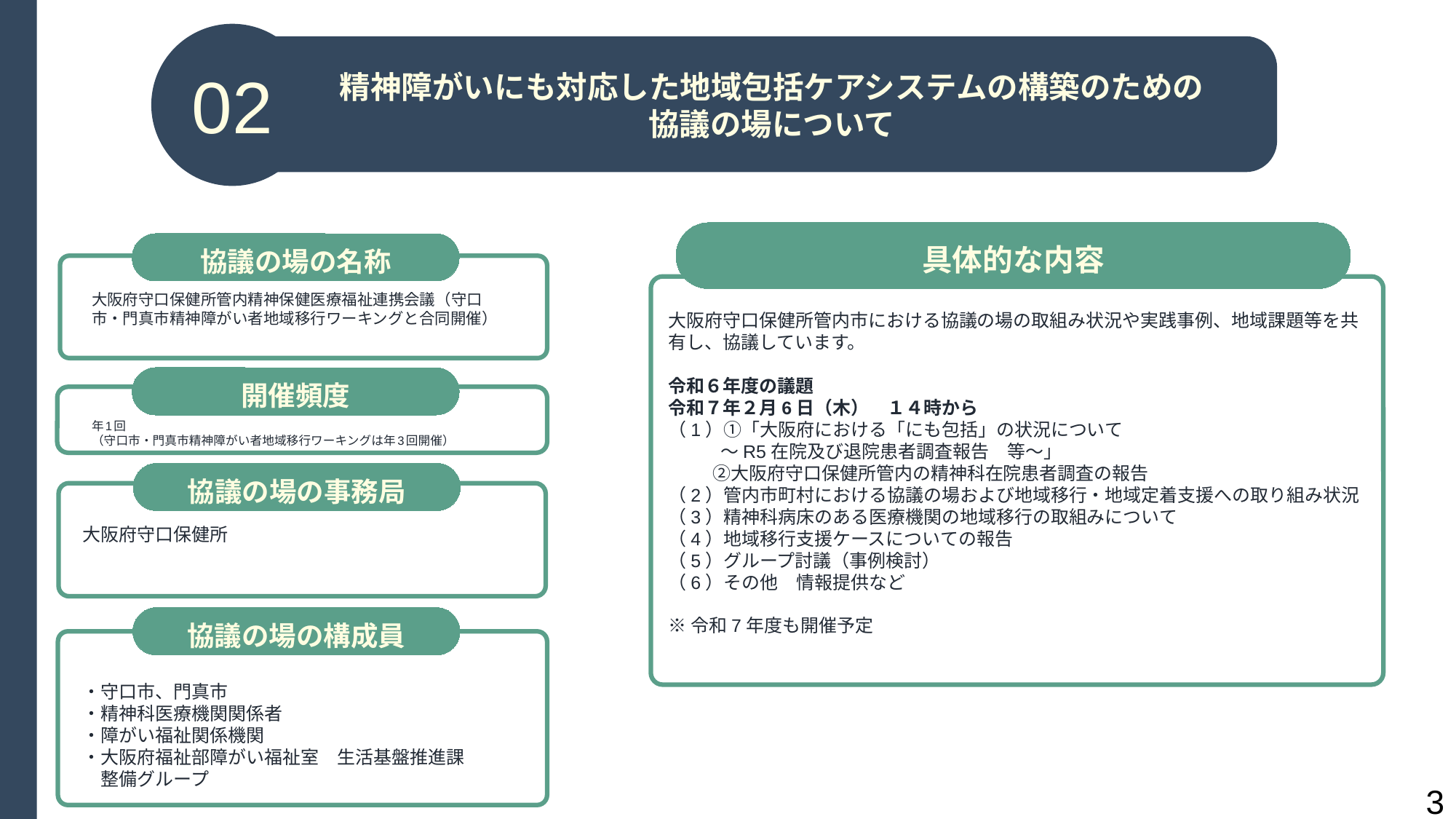

02

精神障がいにも対応した地域包括ケアシステムの構築のための
協議の場について
具体的な内容
協議の場の名称

大阪府守口保健所管内精神保健医療福祉連携会議（守口市・門真市精神障がい者地域移行ワーキングと合同開催）
大阪府守口保健所管内市における協議の場の取組み状況や実践事例、地域課題等を共有し、協議しています。

令和６年度の議題
令和７年２月6日（木）　１４時から
（1）①「大阪府における「にも包括」の状況について
            ～R5在院及び退院患者調査報告　等～」
　　  ②大阪府守口保健所管内の精神科在院患者調査の報告
（2）管内市町村における協議の場および地域移行・地域定着支援への取り組み状況
（3）精神科病床のある医療機関の地域移行の取組みについて
（4）地域移行支援ケースについての報告
（5）グループ討議（事例検討）
（6）その他　情報提供など

※令和7年度も開催予定

開催頻度

年1回
（守口市・門真市精神障がい者地域移行ワーキングは年3回開催）
協議の場の事務局

大阪府守口保健所
協議の場の構成員

・守口市、門真市
・精神科医療機関関係者
・障がい福祉関係機関
・大阪府福祉部障がい福祉室　生活基盤推進課
　整備グループ